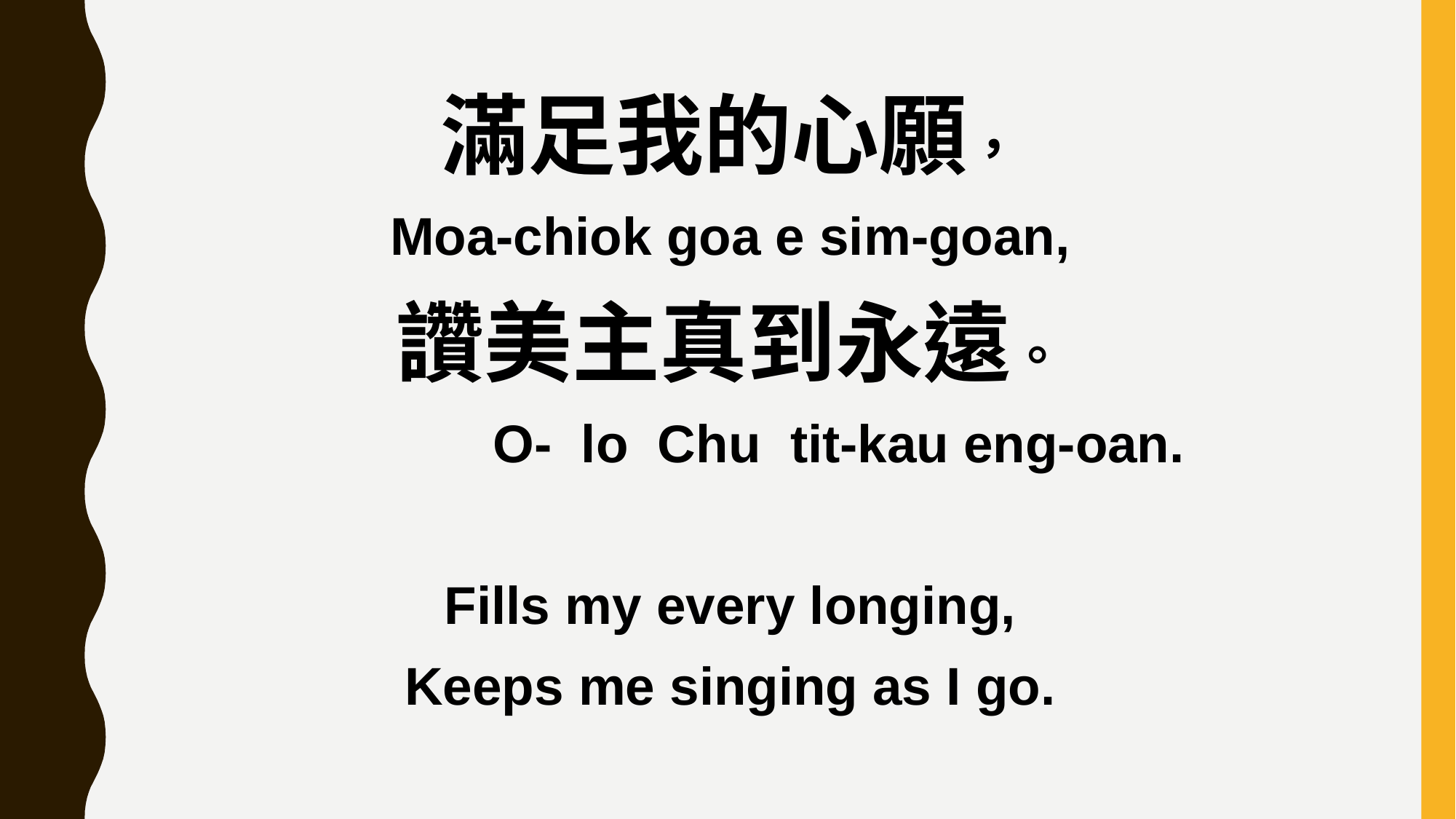

滿足我的心願，
Moa-chiok goa e sim-goan,
讚美主真到永遠。
                    O-  lo  Chu  tit-kau eng-oan.

Fills my every longing,
Keeps me singing as I go.